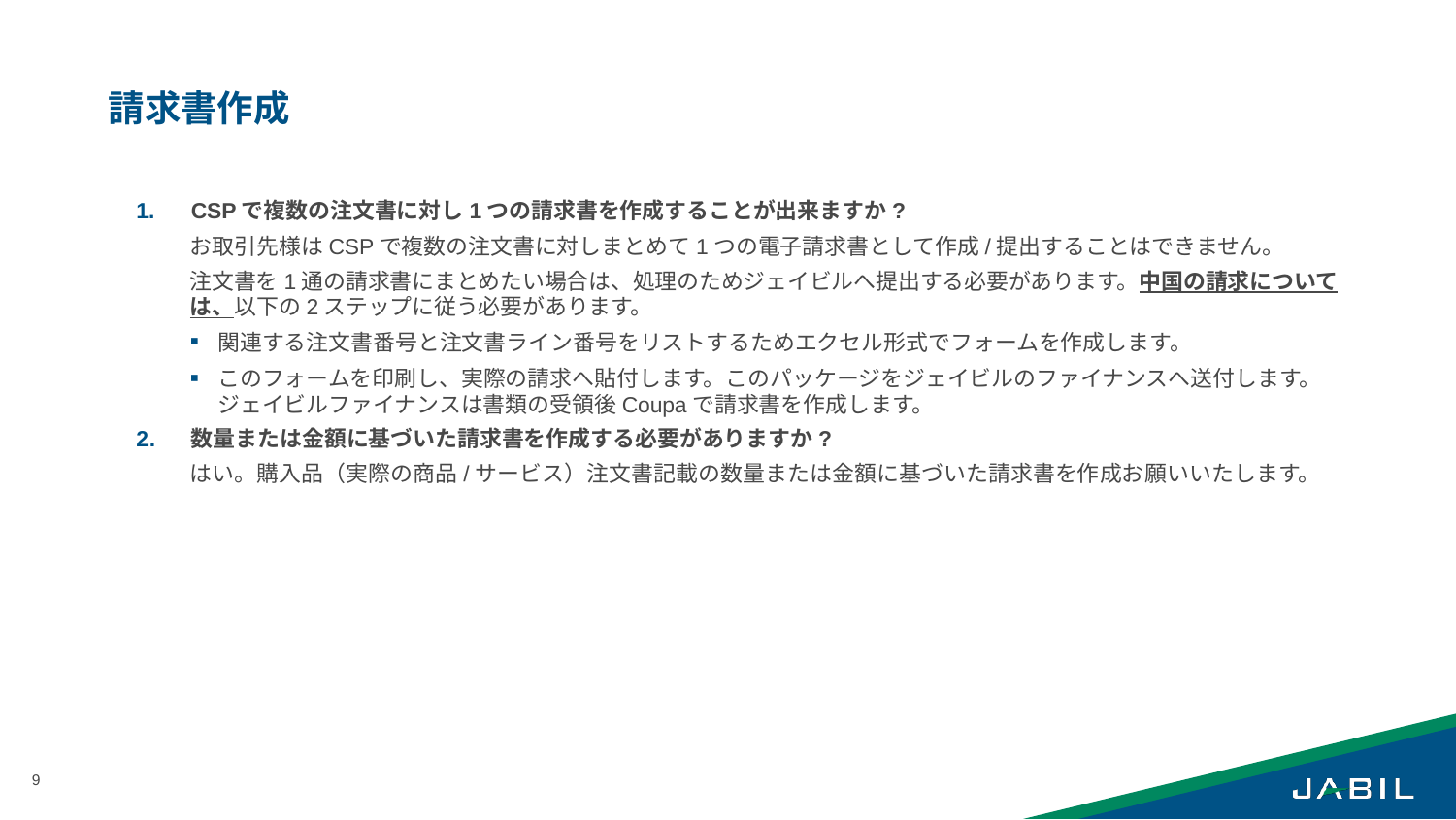

# 請求書作成
CSPで複数の注文書に対し1つの請求書を作成することが出来ますか?
お取引先様はCSPで複数の注文書に対しまとめて1つの電子請求書として作成/提出することはできません。
注文書を1通の請求書にまとめたい場合は、処理のためジェイビルへ提出する必要があります。中国の請求については、以下の2ステップに従う必要があります。
関連する注文書番号と注文書ライン番号をリストするためエクセル形式でフォームを作成します。
このフォームを印刷し、実際の請求へ貼付します。このパッケージをジェイビルのファイナンスへ送付します。ジェイビルファイナンスは書類の受領後Coupaで請求書を作成します。
数量または金額に基づいた請求書を作成する必要がありますか?
はい。購入品（実際の商品/サービス）注文書記載の数量または金額に基づいた請求書を作成お願いいたします。

9